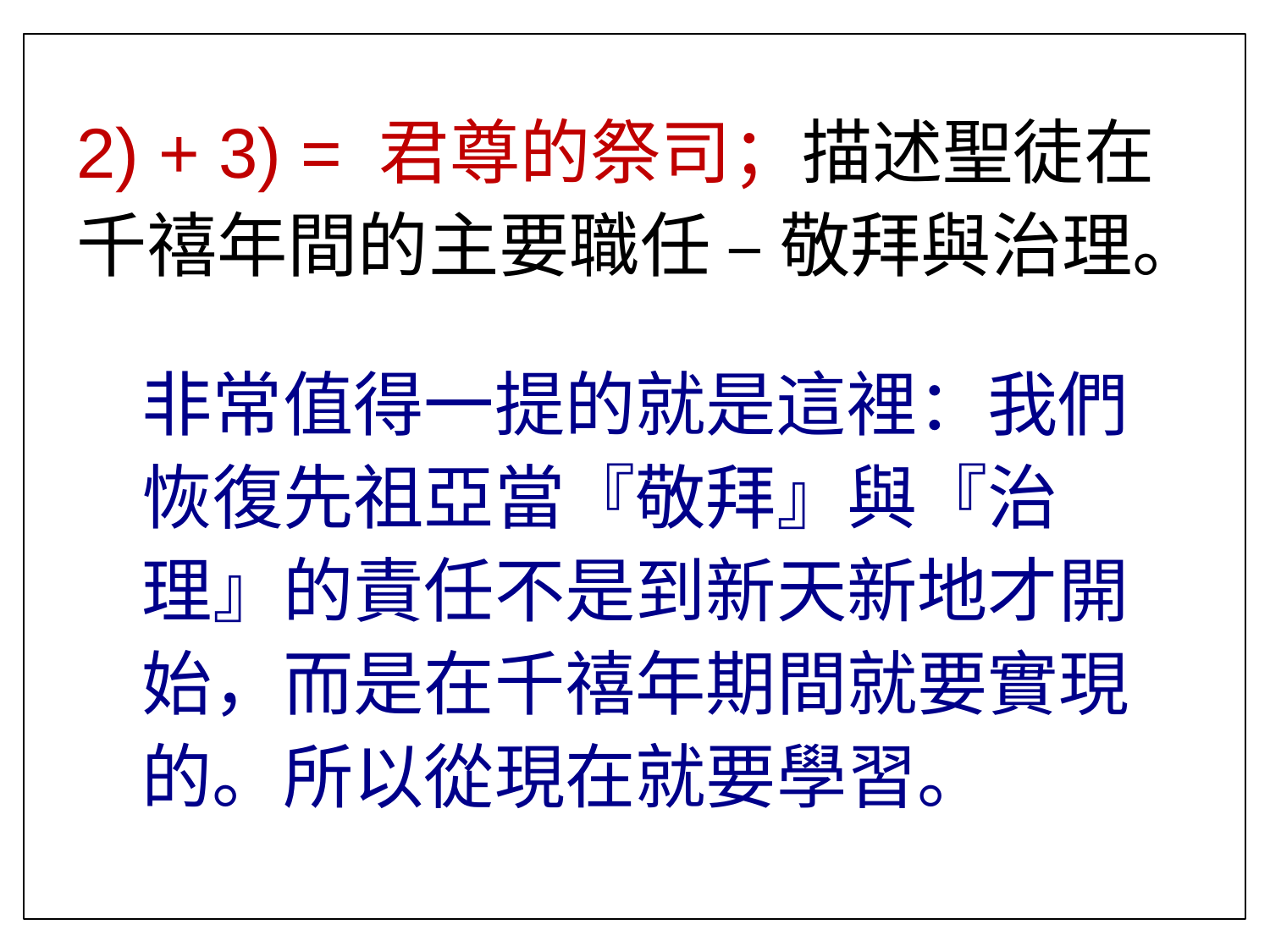

2) + 3) = 君尊的祭司；描述聖徒在千禧年間的主要職任 – 敬拜與治理。
非常值得一提的就是這裡：我們恢復先祖亞當『敬拜』與『治理』的責任不是到新天新地才開始，而是在千禧年期間就要實現的。所以從現在就要學習。